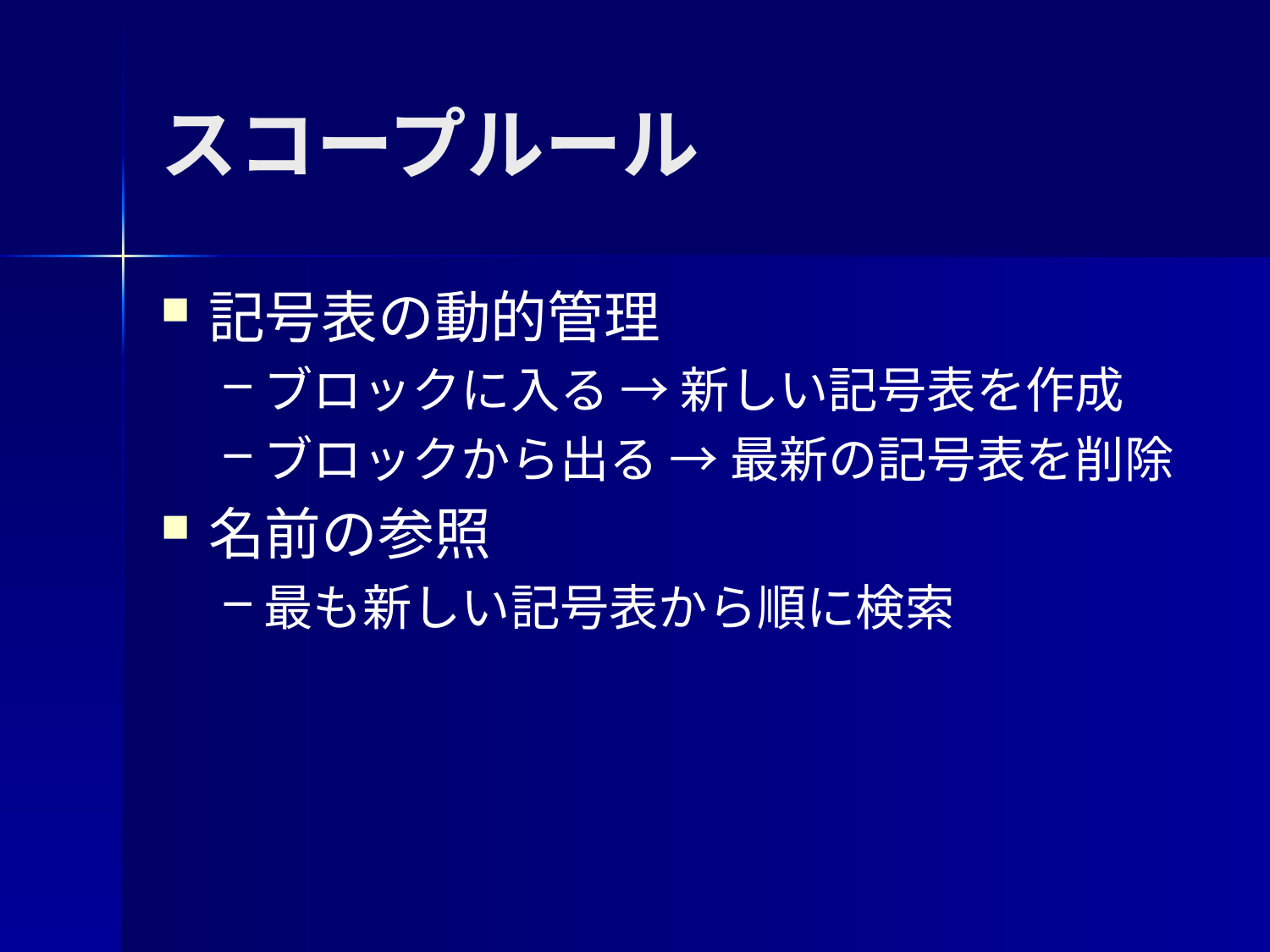

スコープルール
記号表の動的管理
ブロックに入る → 新しい記号表を作成
ブロックから出る → 最新の記号表を削除
名前の参照
最も新しい記号表から順に検索